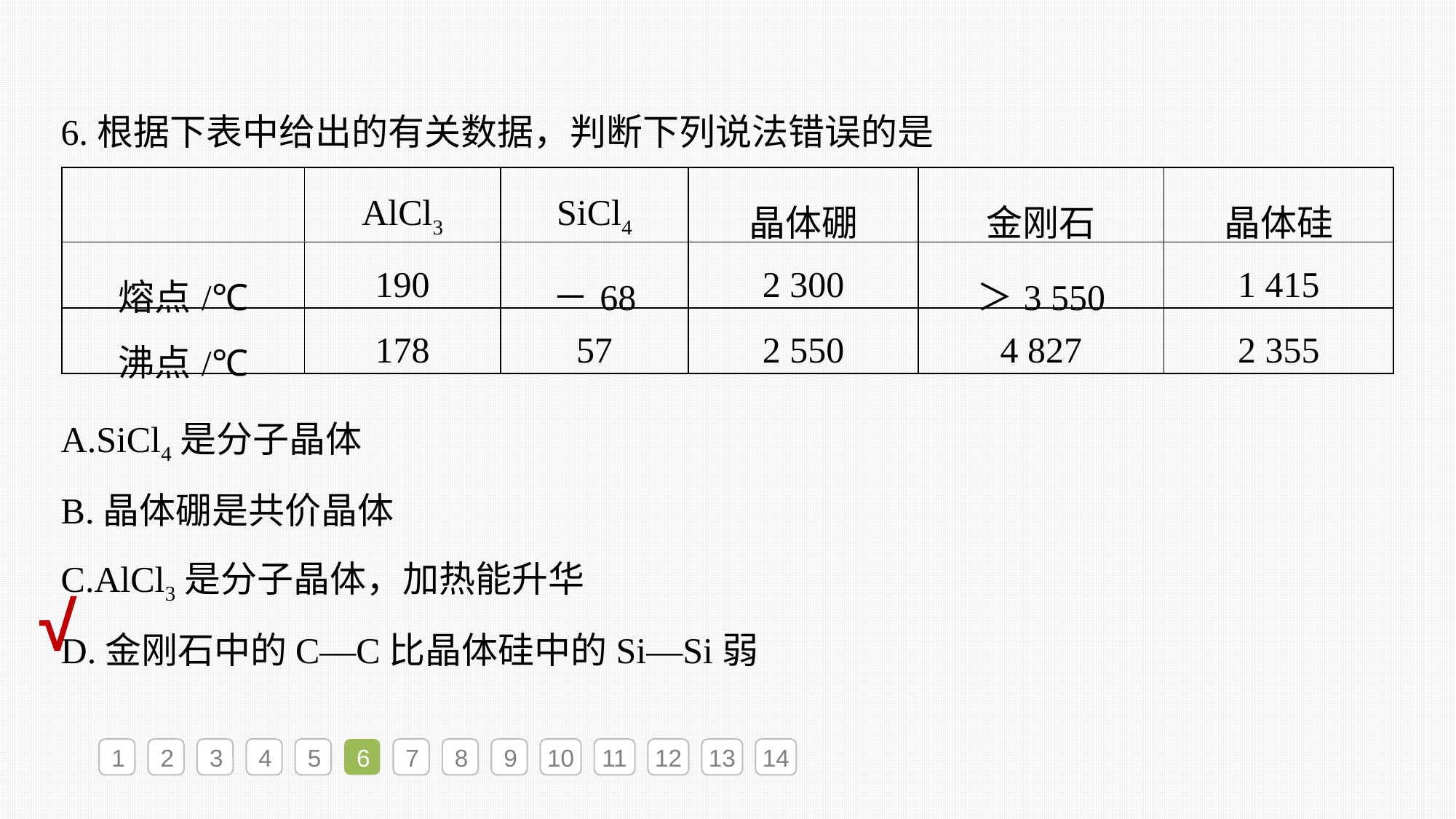

6.根据下表中给出的有关数据，判断下列说法错误的是
|  | AlCl3 | SiCl4 | 晶体硼 | 金刚石 | 晶体硅 |
| --- | --- | --- | --- | --- | --- |
| 熔点/℃ | 190 | －68 | 2 300 | ＞3 550 | 1 415 |
| 沸点/℃ | 178 | 57 | 2 550 | 4 827 | 2 355 |
A.SiCl4是分子晶体
B.晶体硼是共价晶体
C.AlCl3是分子晶体，加热能升华
D.金刚石中的C—C比晶体硅中的Si—Si弱
√
1
2
3
4
5
6
7
8
9
10
11
12
13
14